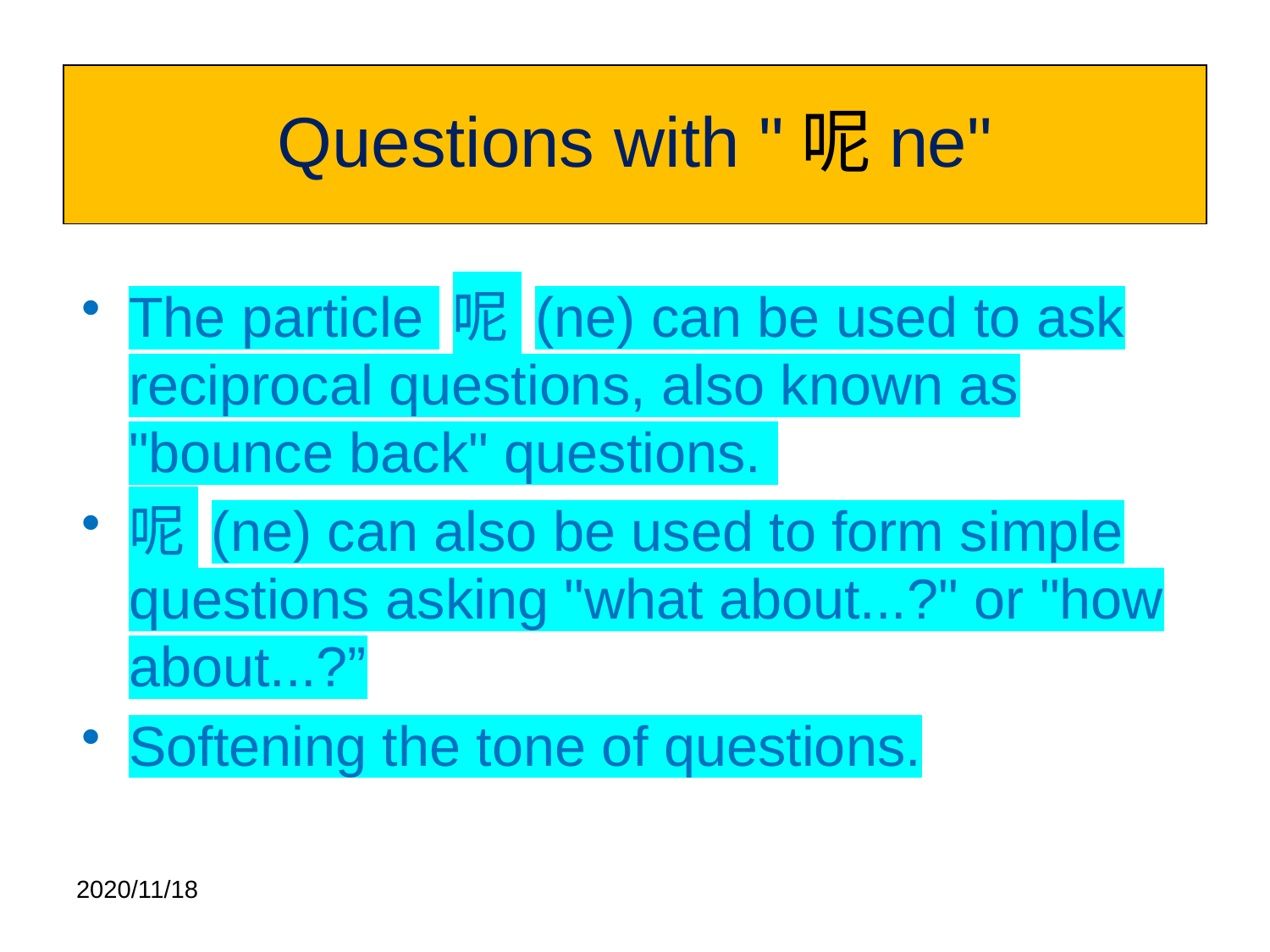

# Questions with "呢ne"
The particle 呢 (ne) can be used to ask reciprocal questions, also known as "bounce back" questions.
呢 (ne) can also be used to form simple questions asking "what about...?" or "how about...?”
Softening the tone of questions.
2020/11/18